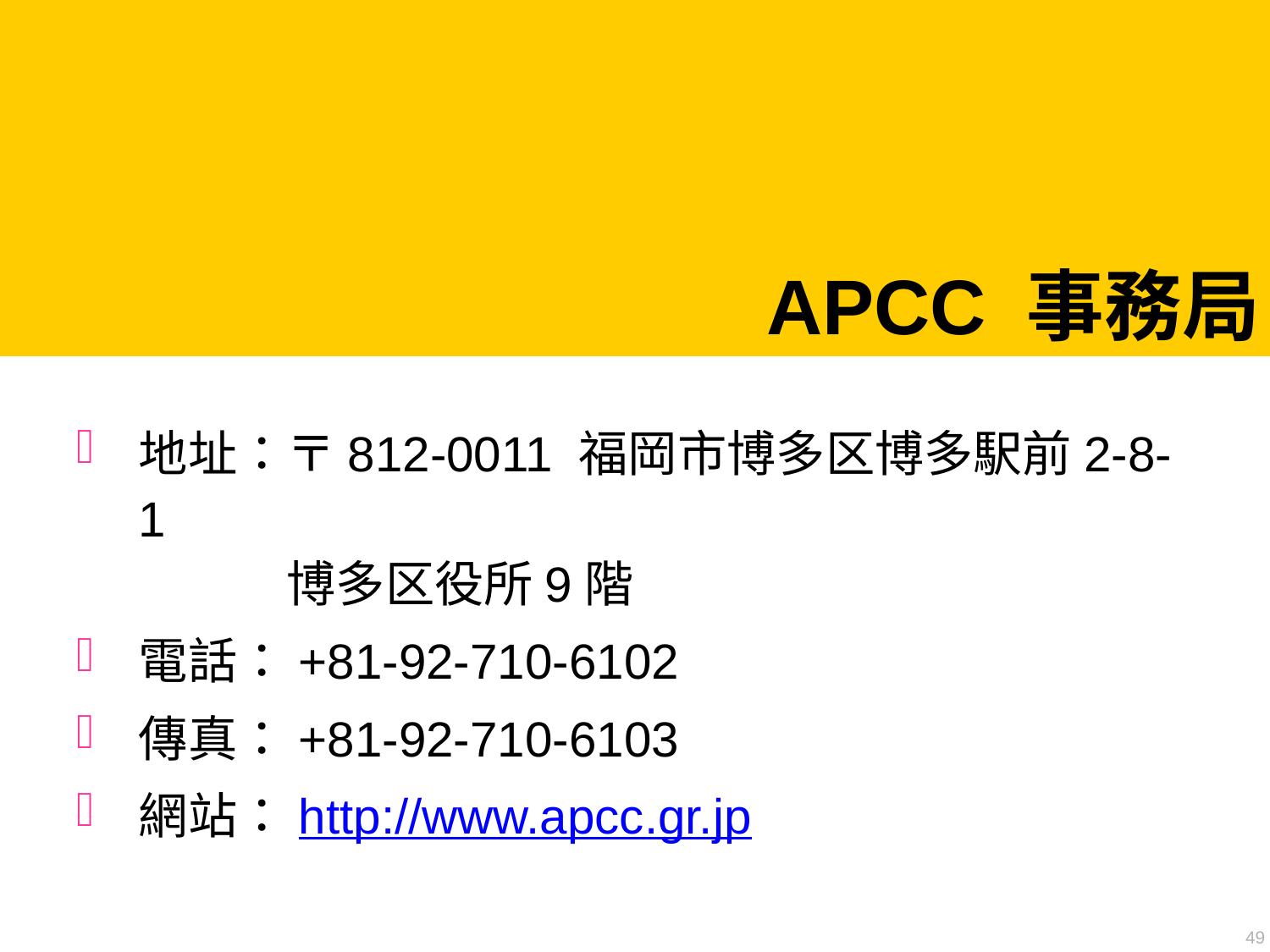

# APCC 事務局
地址：〒812-0011 福岡市博多区博多駅前2-8-1　　　　
　　　博多区役所9階
電話：+81-92-710-6102
傳真：+81-92-710-6103
網站：http://www.apcc.gr.jp
49